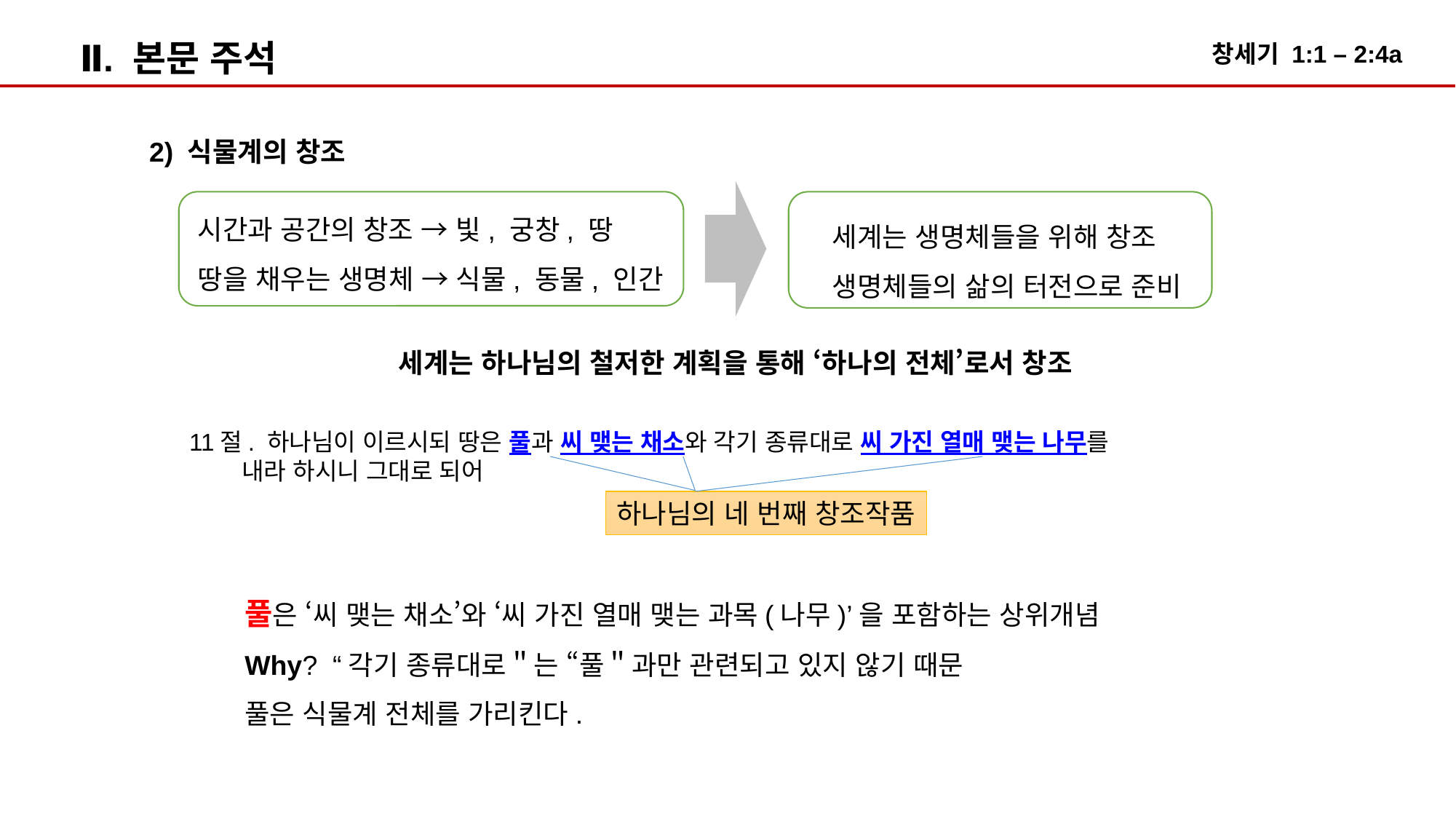

Ⅱ. 본문 주석
2) 식물계의 창조

시간과 공간의 창조 → 빛, 궁창, 땅
땅을 채우는 생명체 → 식물, 동물, 인간

세계는 생명체들을 위해 창조
생명체들의 삶의 터전으로 준비
세계는 하나님의 철저한 계획을 통해 ‘하나의 전체’로서 창조
11절. 하나님이 이르시되 땅은 풀과 씨 맺는 채소와 각기 종류대로 씨 가진 열매 맺는 나무를
       내라 하시니 그대로 되어
하나님의 네 번째 창조작품
풀은 ‘씨 맺는 채소’와 ‘씨 가진 열매 맺는 과목(나무)’을 포함하는 상위개념
Why?  “각기 종류대로＂는 “풀＂과만 관련되고 있지 않기 때문
풀은 식물계 전체를 가리킨다.